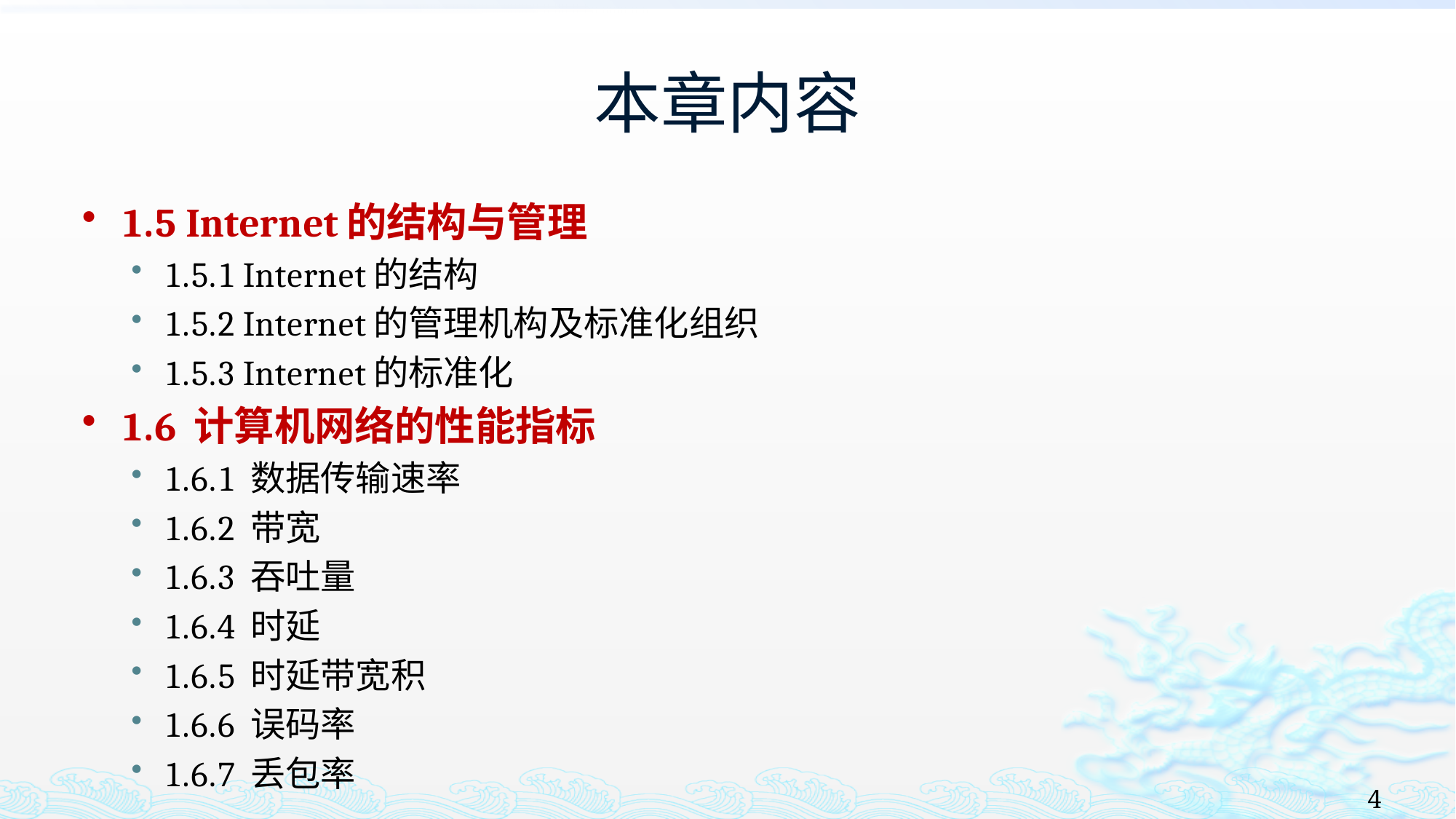

# 本章内容
1.5 Internet的结构与管理
1.5.1 Internet的结构
1.5.2 Internet的管理机构及标准化组织
1.5.3 Internet的标准化
1.6 计算机网络的性能指标
1.6.1 数据传输速率
1.6.2 带宽
1.6.3 吞吐量
1.6.4 时延
1.6.5 时延带宽积
1.6.6 误码率
1.6.7 丢包率

4